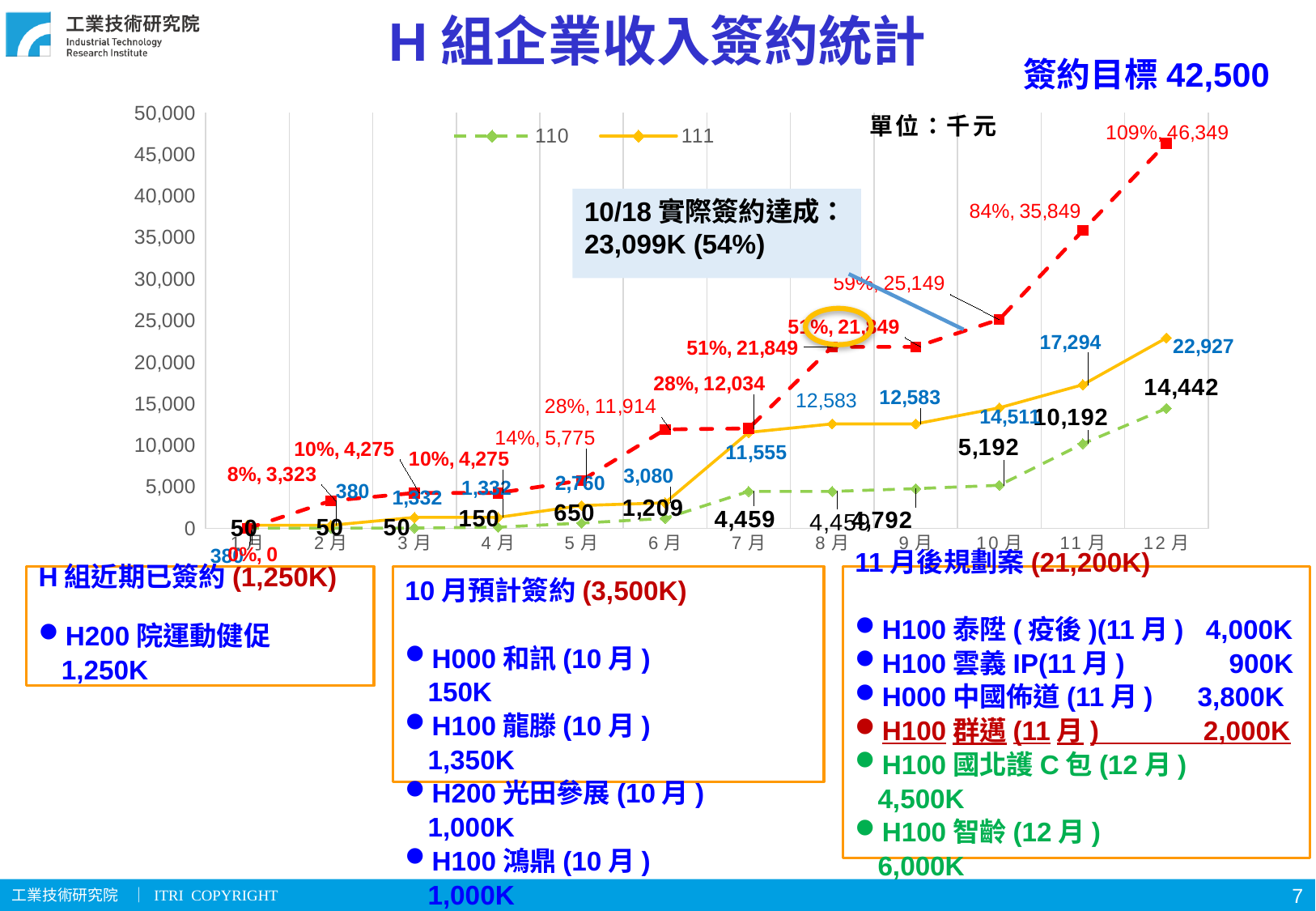

# H組企業收入簽約統計
簽約目標42,500

### Chart: 單位：千元

| Category | 110 | 111 | 112 |
|---|---|---|---|
| 1月 | 50.0 | 380.0 | 0.0 |
| 2月 | 50.0 | 380.0 | 3323.0 |
| 3月 | 50.0 | 1332.0 | 4275.0 |
| 4月 | 150.0 | 1332.0 | 4275.0 |
| 5月 | 650.0 | 2760.0 | 5775.0 |
| 6月 | 1209.0 | 3080.0 | 11914.0 |
| 7月 | 4459.0 | 11555.0 | 12034.0 |
| 8月 | 4459.0 | 12583.0 | 21849.0 |
| 9月 | 4792.0 | 12583.0 | 21849.0 |
| 10月 | 5192.0 | 14511.0 | 25149.0 |
| 11月 | 10192.0 | 17294.0 | 35849.0 |
| 12月 | 14442.0 | 22927.0 | 46349.0 |
10/18實際簽約達成：
23,099K (54%)

H組近期已簽約(1,250K)

H200院運動健促1,250K
10月預計簽約(3,500K)

H000和訊(10月)                150K
H100龍滕(10月)             1,350K
H200光田參展(10月)     1,000K
H100鴻鼎(10月)             1,000K
11月後規劃案(21,200K)

H100泰陞(疫後)(11月)   4,000K
H100雲義IP(11月)              900K
H000中國佈道(11月)      3,800K
H100群邁(11月)              2,000K
H100國北護C包(12月)    4,500K
H100智齡(12月)               6,000K